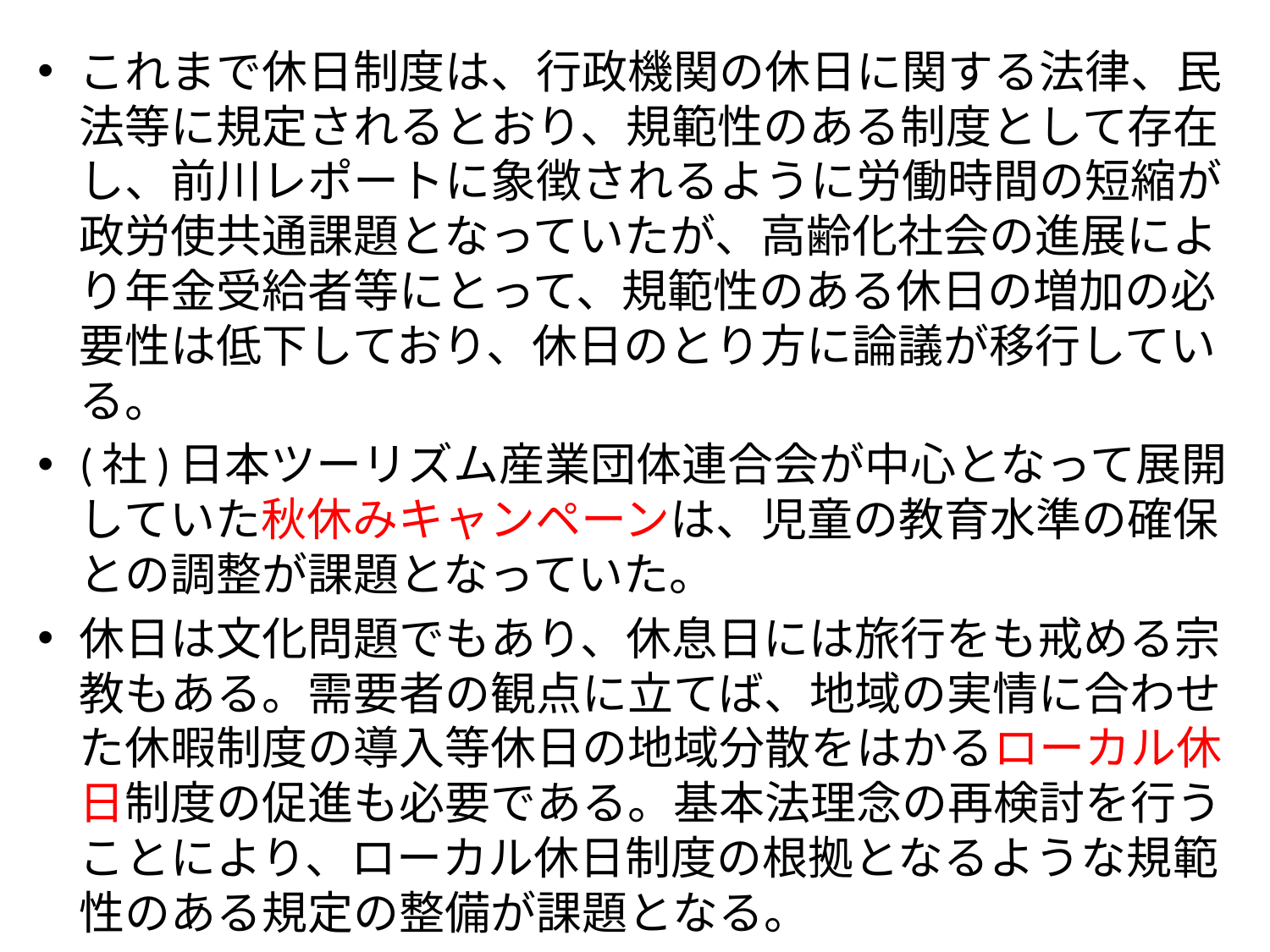

これまで休日制度は、行政機関の休日に関する法律、民法等に規定されるとおり、規範性のある制度として存在し、前川レポートに象徴されるように労働時間の短縮が政労使共通課題となっていたが、高齢化社会の進展により年金受給者等にとって、規範性のある休日の増加の必要性は低下しており、休日のとり方に論議が移行している。
(社)日本ツーリズム産業団体連合会が中心となって展開していた秋休みキャンペーンは、児童の教育水準の確保との調整が課題となっていた。
休日は文化問題でもあり、休息日には旅行をも戒める宗教もある。需要者の観点に立てば、地域の実情に合わせた休暇制度の導入等休日の地域分散をはかるローカル休日制度の促進も必要である。基本法理念の再検討を行うことにより、ローカル休日制度の根拠となるような規範性のある規定の整備が課題となる。